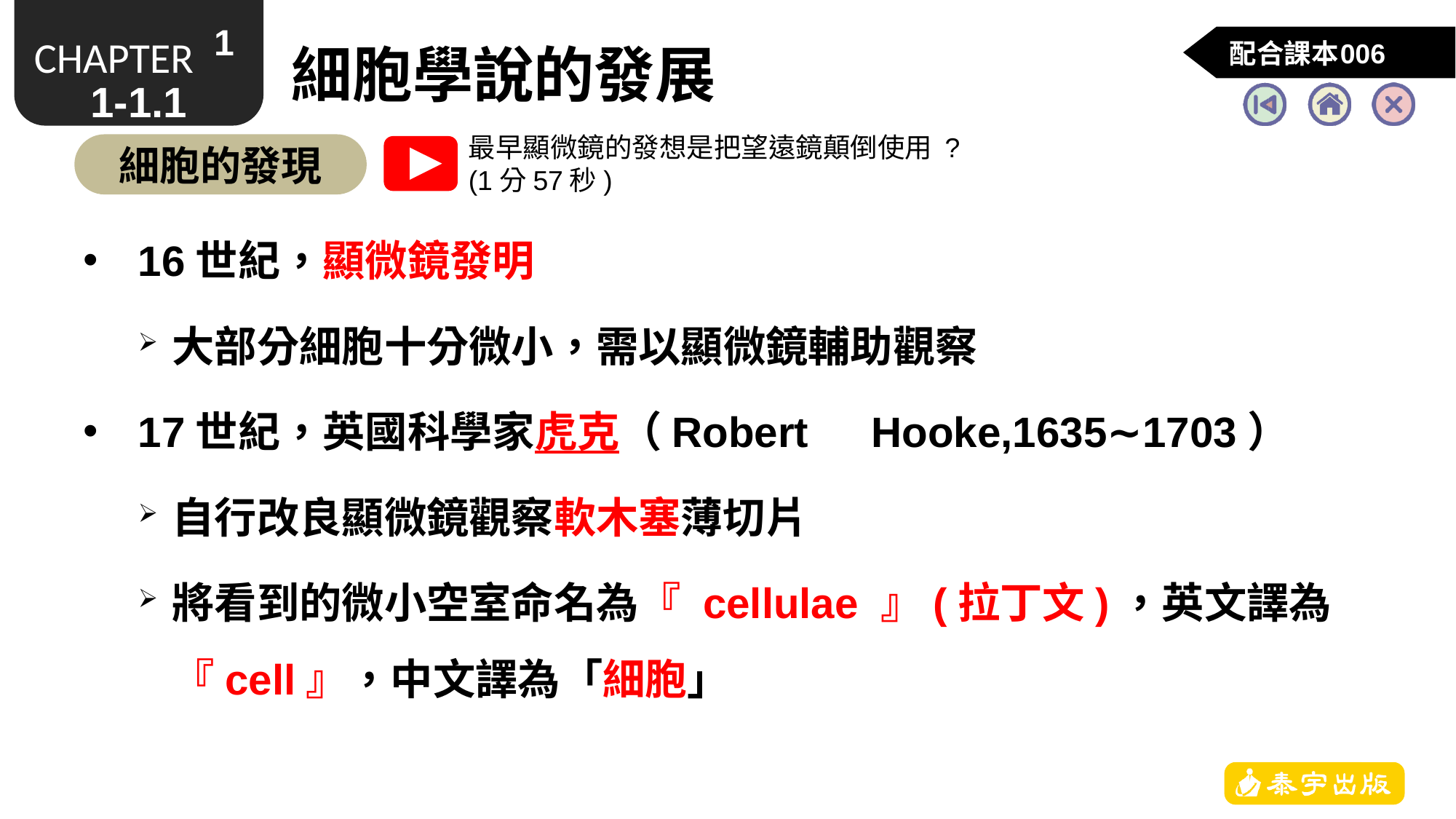

1
# 細胞學說的發展
006
1-1.1
最早顯微鏡的發想是把望遠鏡顛倒使用 ?
(1分57秒)
細胞的發現

16世紀，顯微鏡發明
大部分細胞十分微小，需以顯微鏡輔助觀察
17世紀，英國科學家虎克（Robert　Hooke,1635∼1703）
自行改良顯微鏡觀察軟木塞薄切片
將看到的微小空室命名為『 cellulae 』(拉丁文)，英文譯為『cell』，中文譯為「細胞」